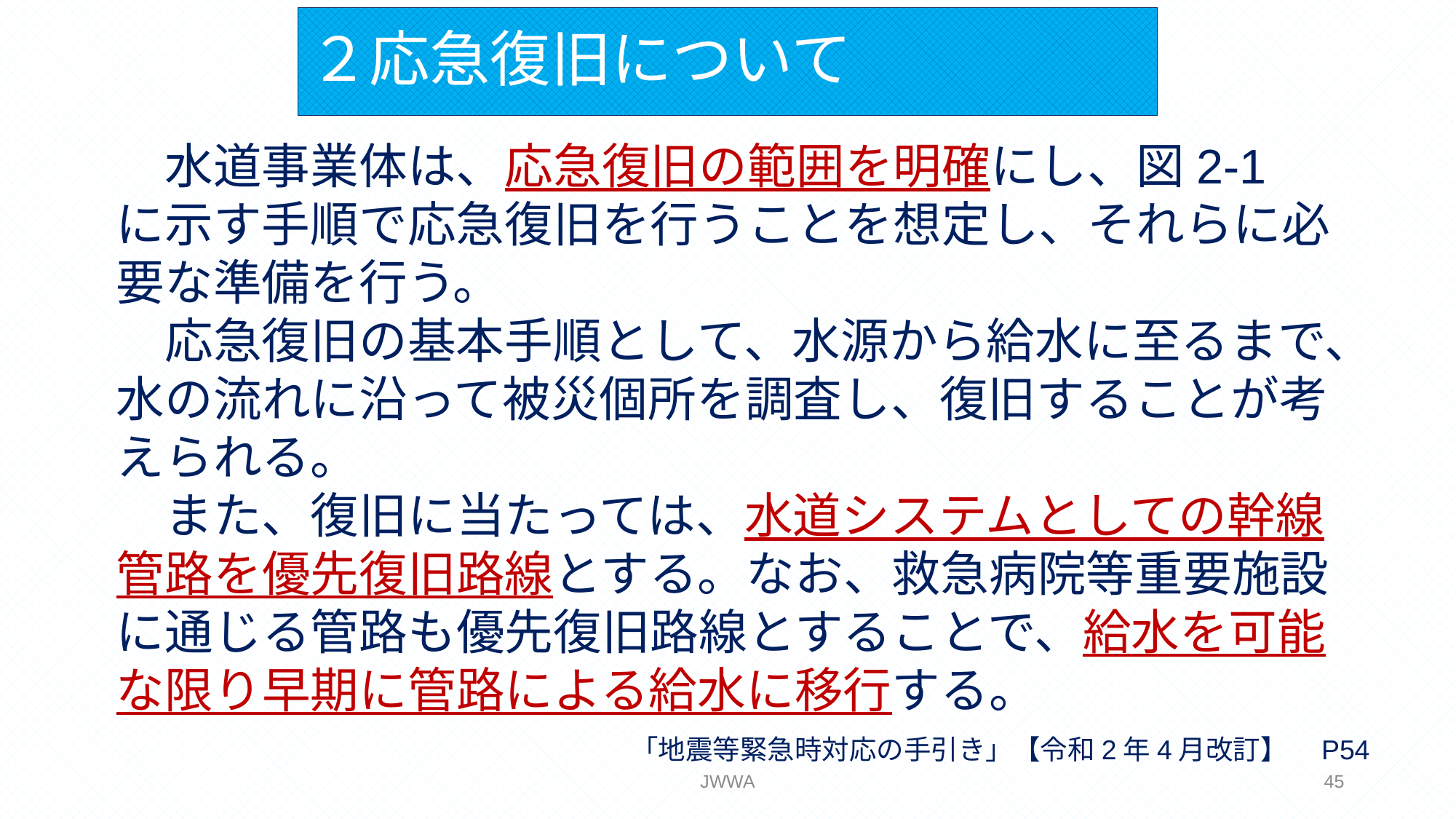

２応急復旧について
　水道事業体は、応急復旧の範囲を明確にし、図2-1 に示す手順で応急復旧を行うことを想定し、それらに必要な準備を行う。
　応急復旧の基本手順として、水源から給水に至るまで、水の流れに沿って被災個所を調査し、復旧することが考えられる。
　また、復旧に当たっては、水道システムとしての幹線管路を優先復旧路線とする。なお、救急病院等重要施設に通じる管路も優先復旧路線とすることで、給水を可能な限り早期に管路による給水に移行する。
「地震等緊急時対応の手引き」【令和2年4月改訂】　P54
JWWA
45